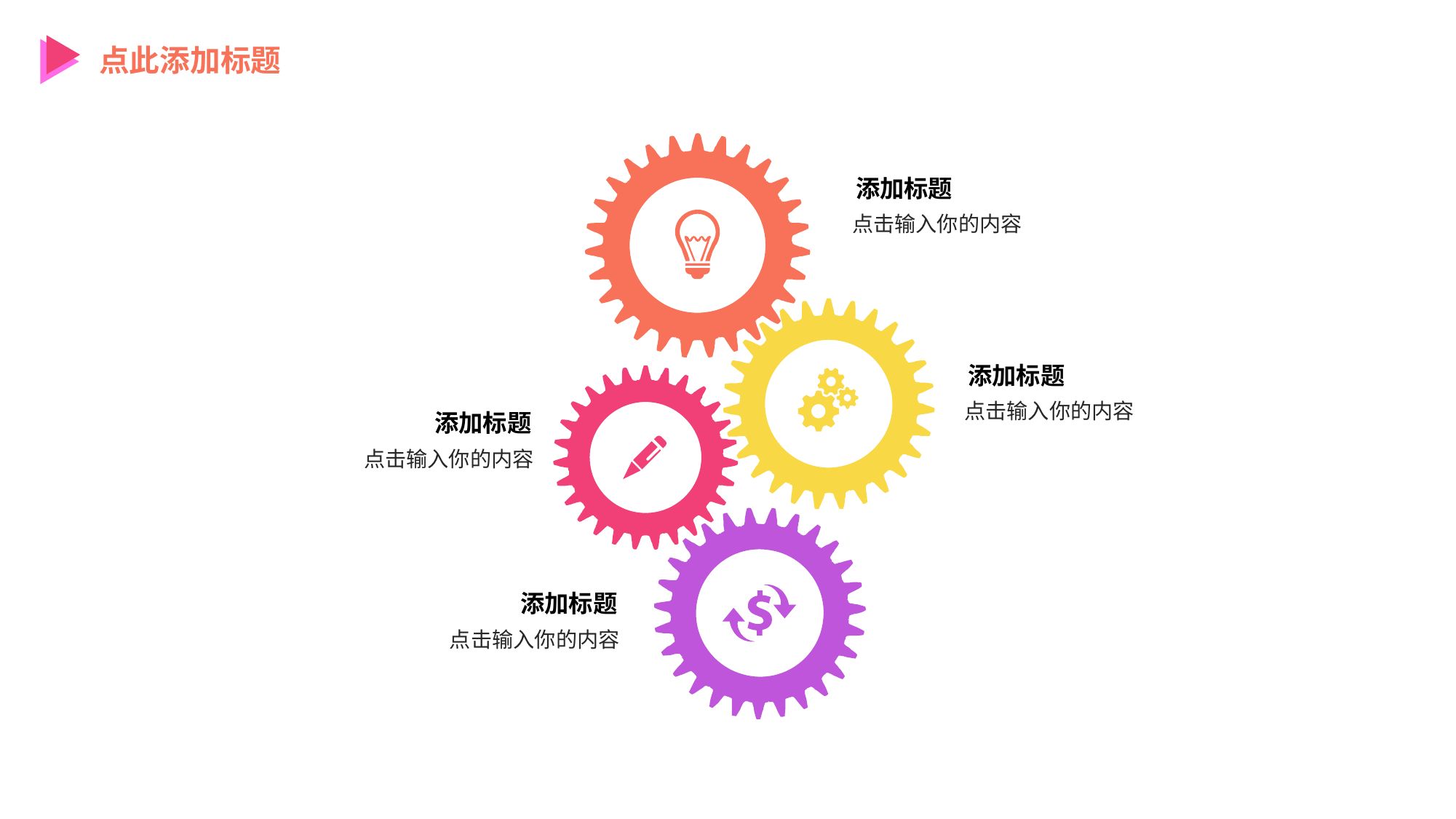

点此添加标题

添加标题
点击输入你的内容

添加标题
点击输入你的内容

添加标题
点击输入你的内容

添加标题
点击输入你的内容